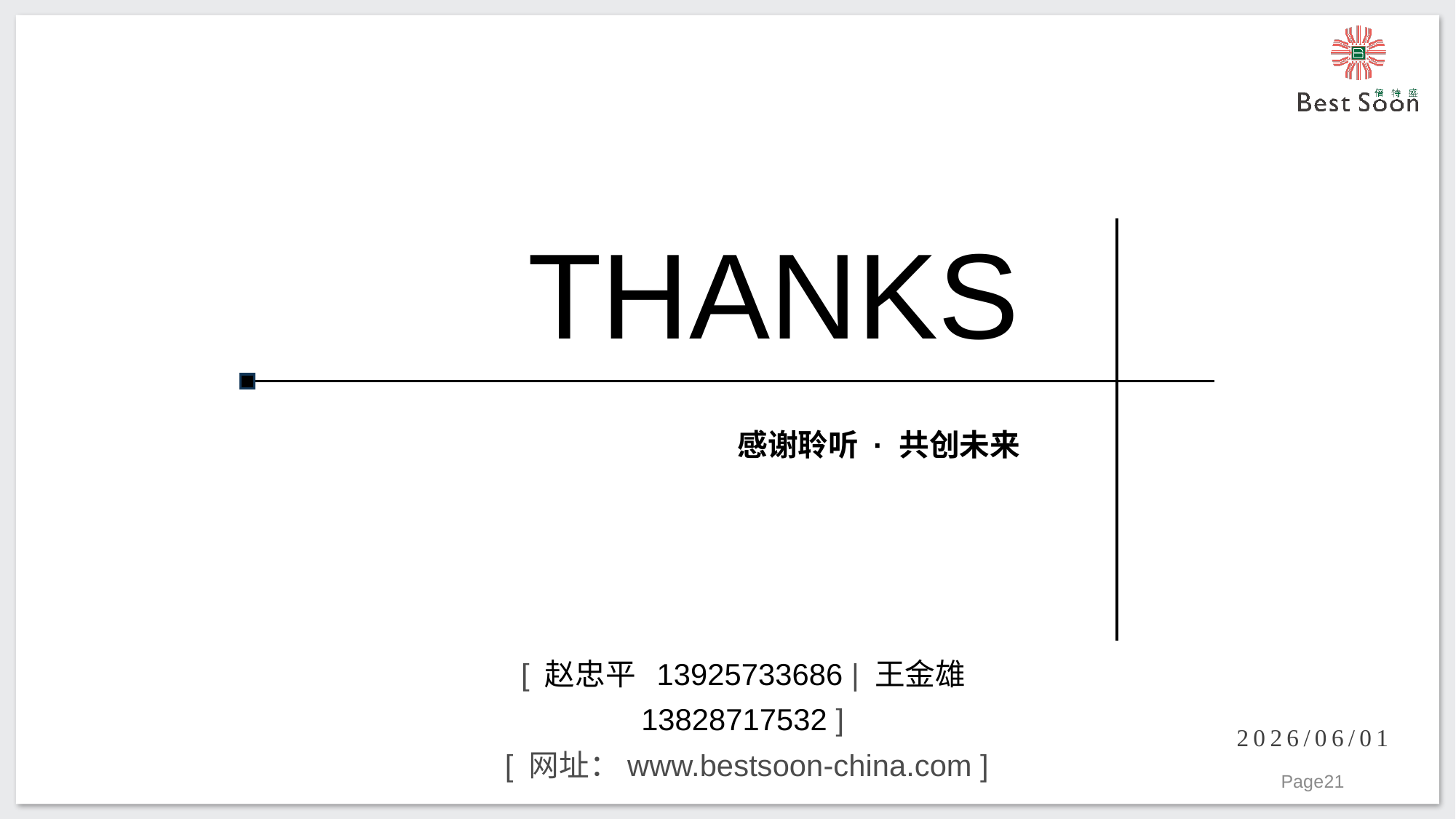

THANKS

感谢聆听 · 共创未来
[ 赵忠平  13925733686 | 王金雄  13828717532 ]
[ 网址：www.bestsoon-china.com ]
2026/06/01
Page21